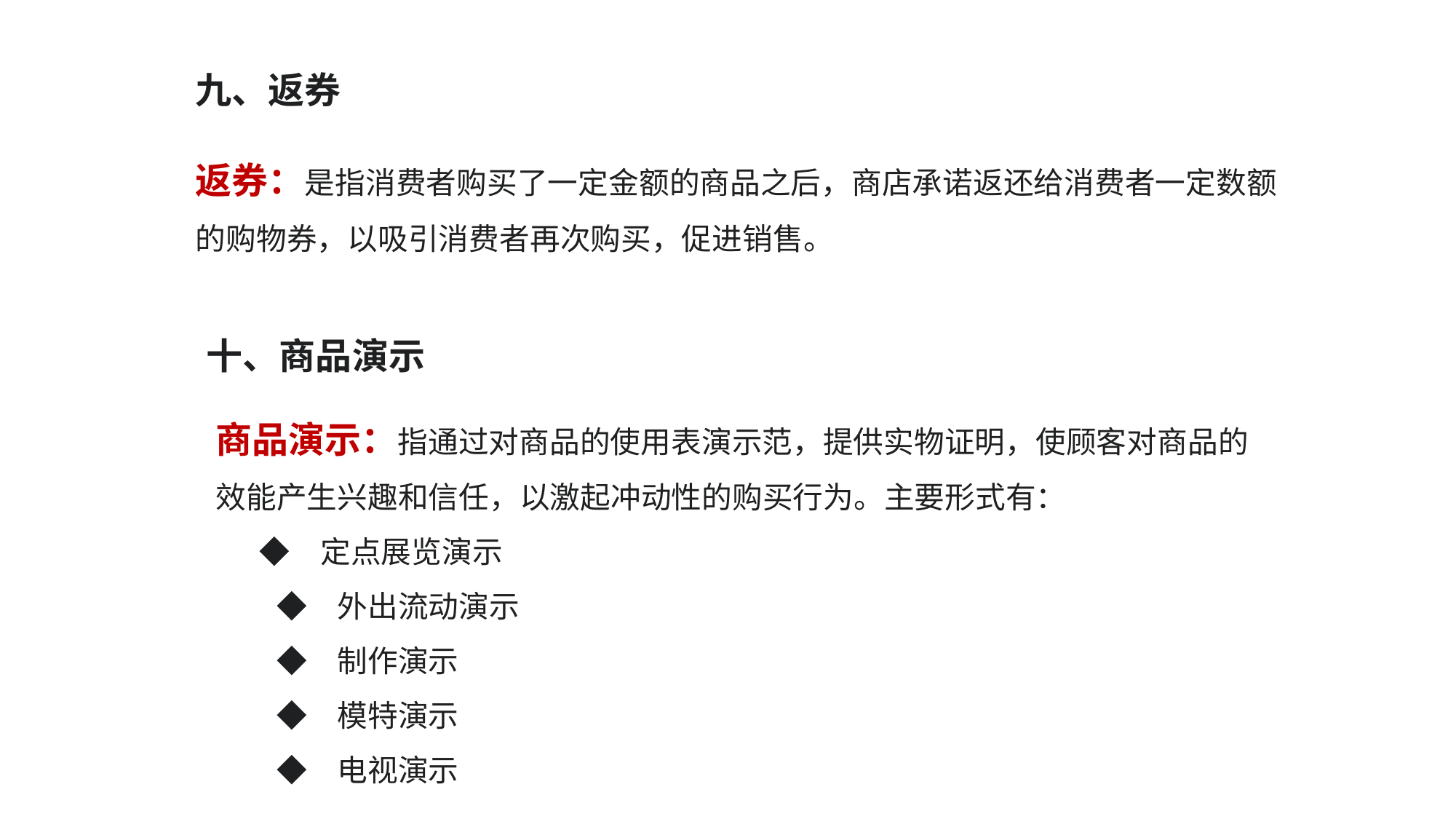

九、返券
返券：是指消费者购买了一定金额的商品之后，商店承诺返还给消费者一定数额的购物券，以吸引消费者再次购买，促进销售。
十、商品演示
商品演示：指通过对商品的使用表演示范，提供实物证明，使顾客对商品的效能产生兴趣和信任，以激起冲动性的购买行为。主要形式有：
　  ◆　定点展览演示
　　◆　外出流动演示
　　◆　制作演示
　　◆　模特演示
　　◆　电视演示